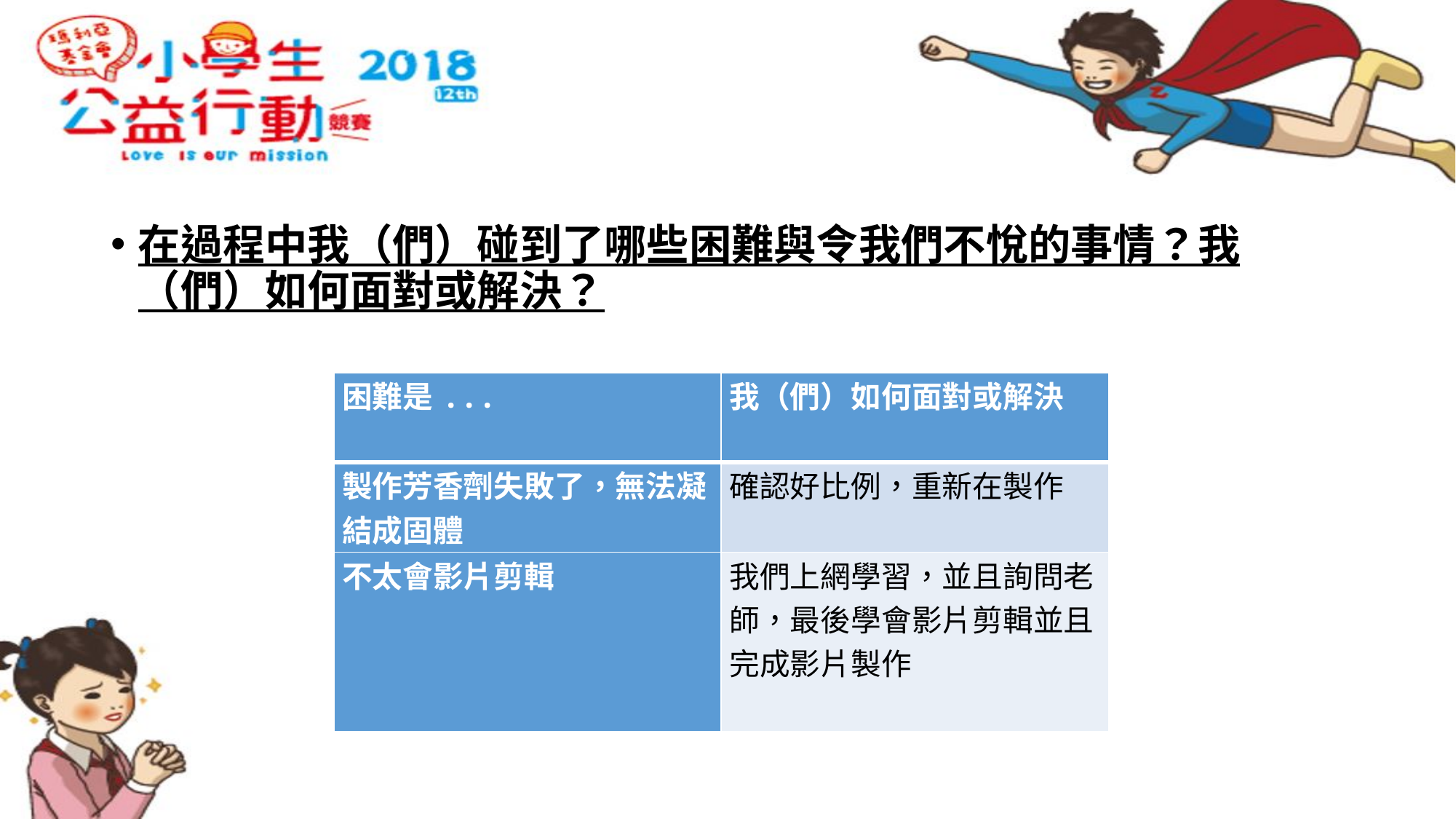

#
在過程中我（們）碰到了哪些困難與令我們不悅的事情？我（們）如何面對或解決？

| 困難是... | 我（們）如何面對或解決 |
| --- | --- |
| 製作芳香劑失敗了，無法凝結成固體 | 確認好比例，重新在製作 |
| 不太會影片剪輯 | 我們上網學習，並且詢問老師，最後學會影片剪輯並且完成影片製作 |